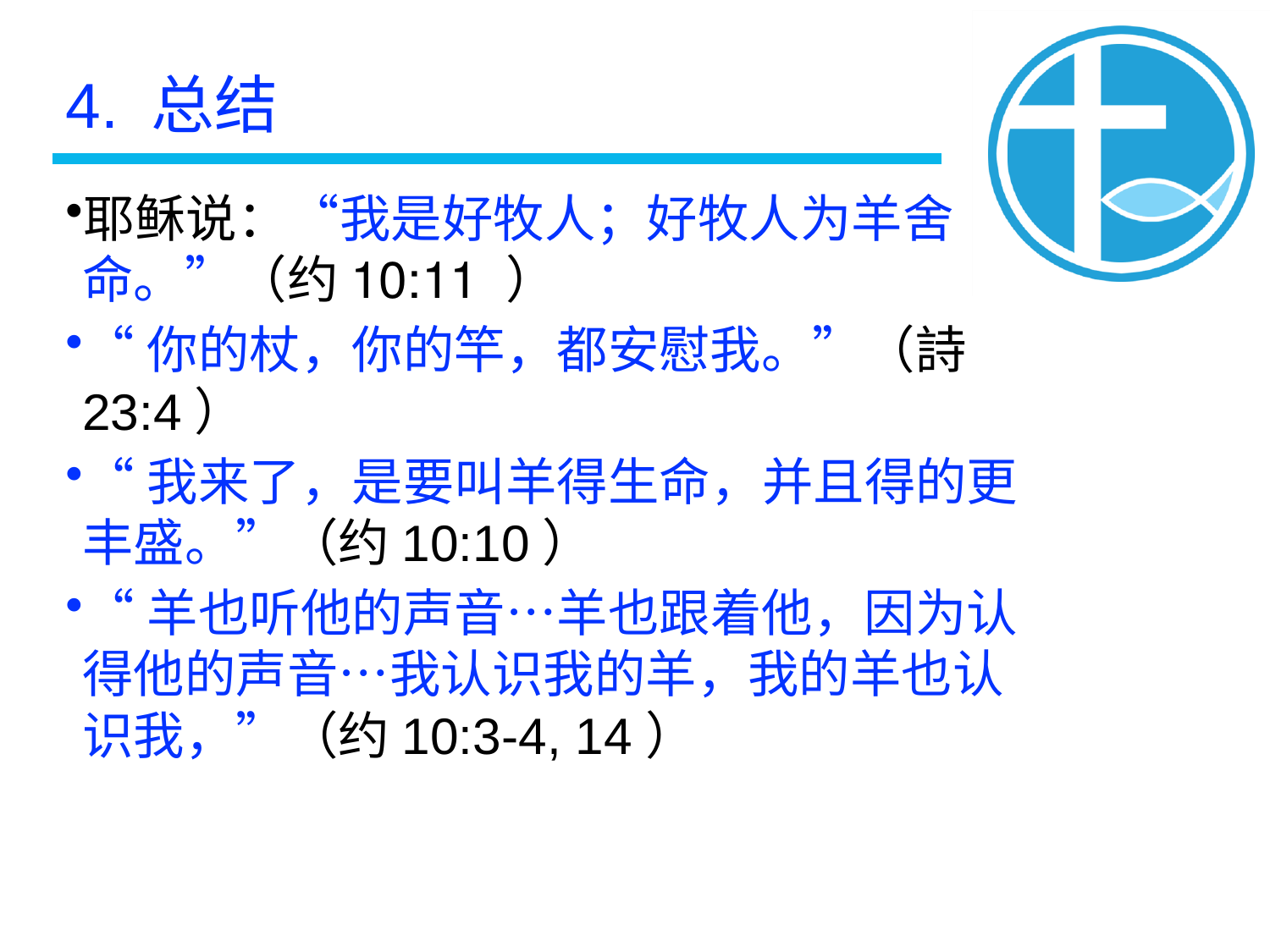

4. 总结
耶稣说：“我是好牧人；好牧人为羊舍命。”（约10:11 ）
“你的杖，你的竿，都安慰我。”（詩23:4）
“我来了，是要叫羊得生命，并且得的更丰盛。”（约10:10）
“羊也听他的声音…羊也跟着他，因为认得他的声音…我认识我的羊，我的羊也认识我，”（约10:3-4, 14）